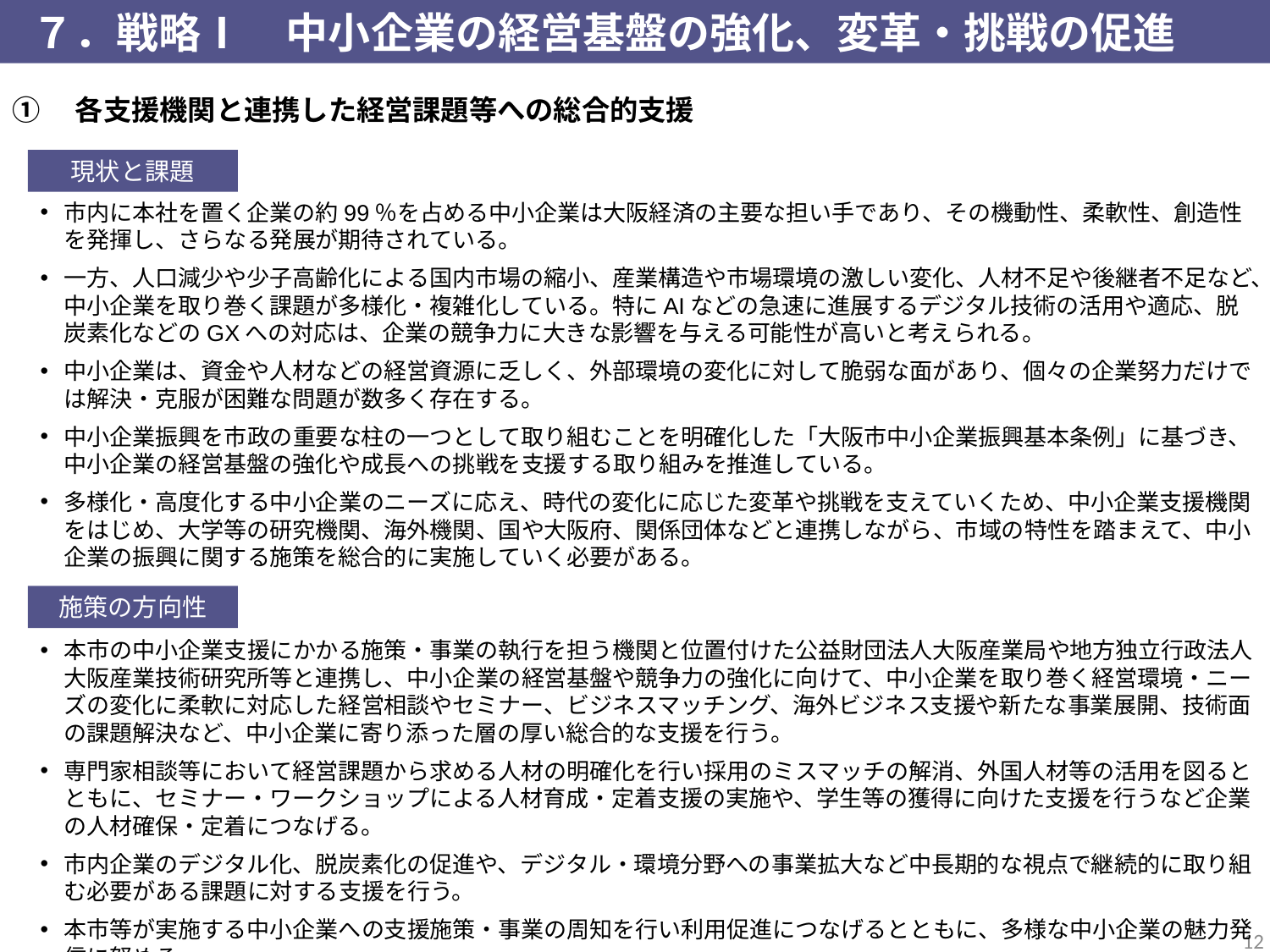

７．戦略Ⅰ　中小企業の経営基盤の強化、変革・挑戦の促進
①　各支援機関と連携した経営課題等への総合的支援
現状と課題
市内に本社を置く企業の約99％を占める中小企業は大阪経済の主要な担い手であり、その機動性、柔軟性、創造性を発揮し、さらなる発展が期待されている。
一方、人口減少や少子高齢化による国内市場の縮小、産業構造や市場環境の激しい変化、人材不足や後継者不足など、中小企業を取り巻く課題が多様化・複雑化している。特にAIなどの急速に進展するデジタル技術の活用や適応、脱炭素化などのGXへの対応は、企業の競争力に大きな影響を与える可能性が高いと考えられる。
中小企業は、資金や人材などの経営資源に乏しく、外部環境の変化に対して脆弱な面があり、個々の企業努力だけでは解決・克服が困難な問題が数多く存在する。
中小企業振興を市政の重要な柱の一つとして取り組むことを明確化した「大阪市中小企業振興基本条例」に基づき、中小企業の経営基盤の強化や成長への挑戦を支援する取り組みを推進している。
多様化・高度化する中小企業のニーズに応え、時代の変化に応じた変革や挑戦を支えていくため、中小企業支援機関をはじめ、大学等の研究機関、海外機関、国や大阪府、関係団体などと連携しながら、市域の特性を踏まえて、中小企業の振興に関する施策を総合的に実施していく必要がある。
施策の方向性
本市の中小企業支援にかかる施策・事業の執行を担う機関と位置付けた公益財団法人大阪産業局や地方独立行政法人大阪産業技術研究所等と連携し、中小企業の経営基盤や競争力の強化に向けて、中小企業を取り巻く経営環境・ニーズの変化に柔軟に対応した経営相談やセミナー、ビジネスマッチング、海外ビジネス支援や新たな事業展開、技術面の課題解決など、中小企業に寄り添った層の厚い総合的な支援を行う。
専門家相談等において経営課題から求める人材の明確化を行い採用のミスマッチの解消、外国人材等の活用を図るとともに、セミナー・ワークショップによる人材育成・定着支援の実施や、学生等の獲得に向けた支援を行うなど企業の人材確保・定着につなげる。
市内企業のデジタル化、脱炭素化の促進や、デジタル・環境分野への事業拡大など中長期的な視点で継続的に取り組む必要がある課題に対する支援を行う。
本市等が実施する中小企業への支援施策・事業の周知を行い利用促進につなげるとともに、多様な中小企業の魅力発信に努める。
12